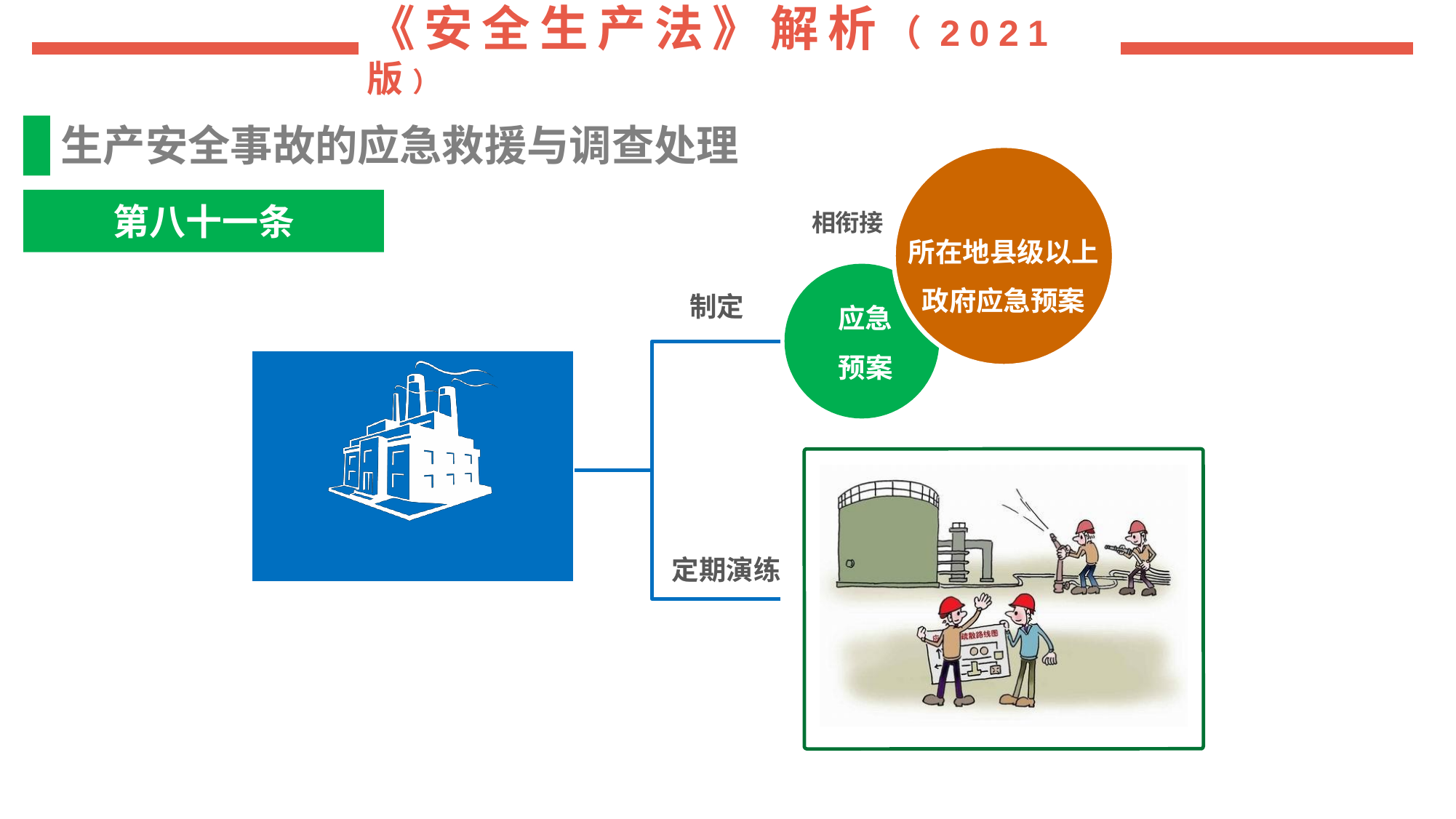

生产安全事故的应急救援与调查处理

相衔接
所在地县级以上

政府应急预案
制定
应急
预案

生产经营单位
定期演练
第八十一条